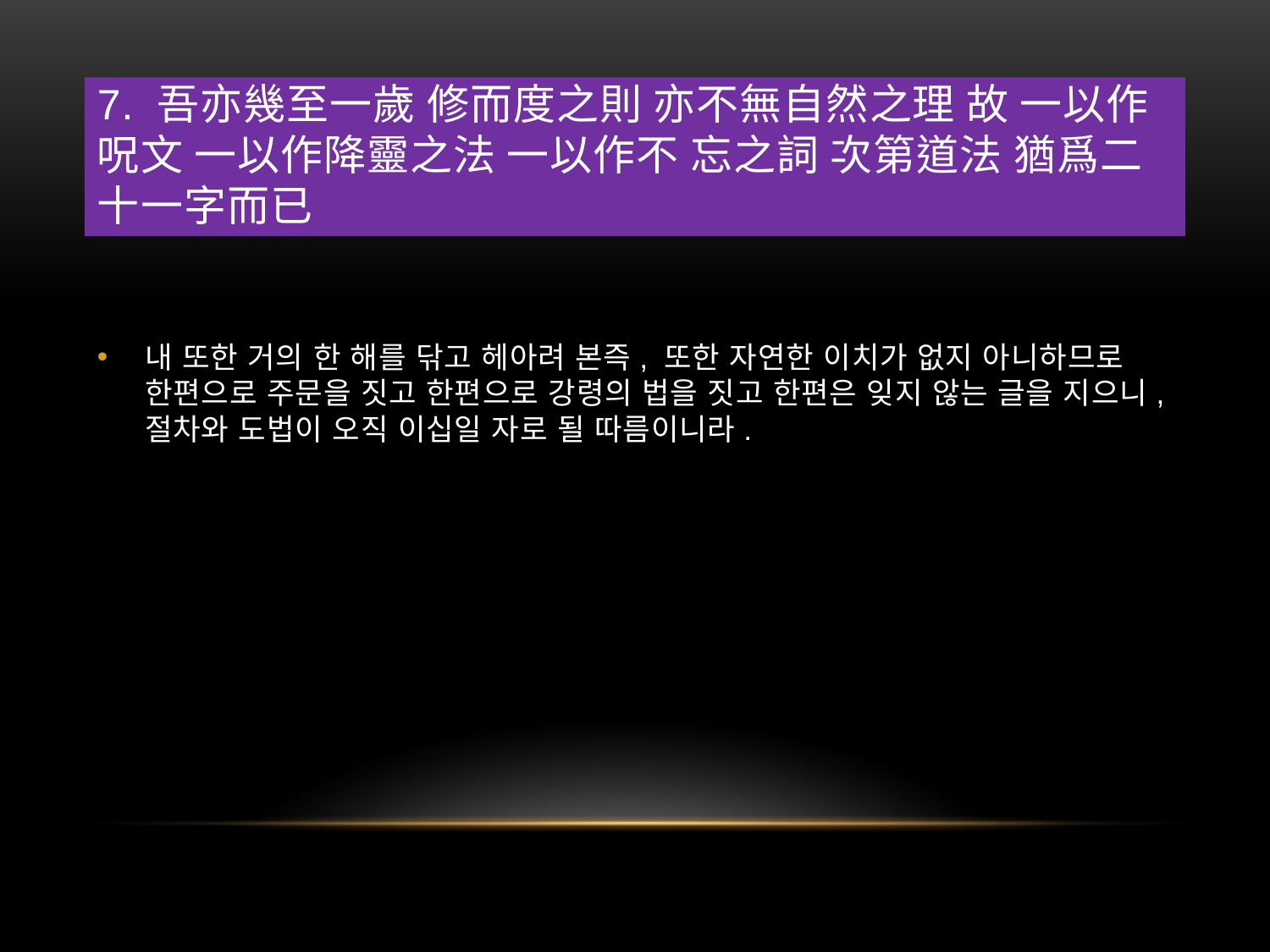

# 7. 吾亦幾至一歲 修而度之則 亦不無自然之理 故 一以作呪文 一以作降靈之法 一以作不 忘之詞 次第道法 猶爲二十一字而已
내 또한 거의 한 해를 닦고 헤아려 본즉, 또한 자연한 이치가 없지 아니하므로 한편으로 주문을 짓고 한편으로 강령의 법을 짓고 한편은 잊지 않는 글을 지으니, 절차와 도법이 오직 이십일 자로 될 따름이니라.